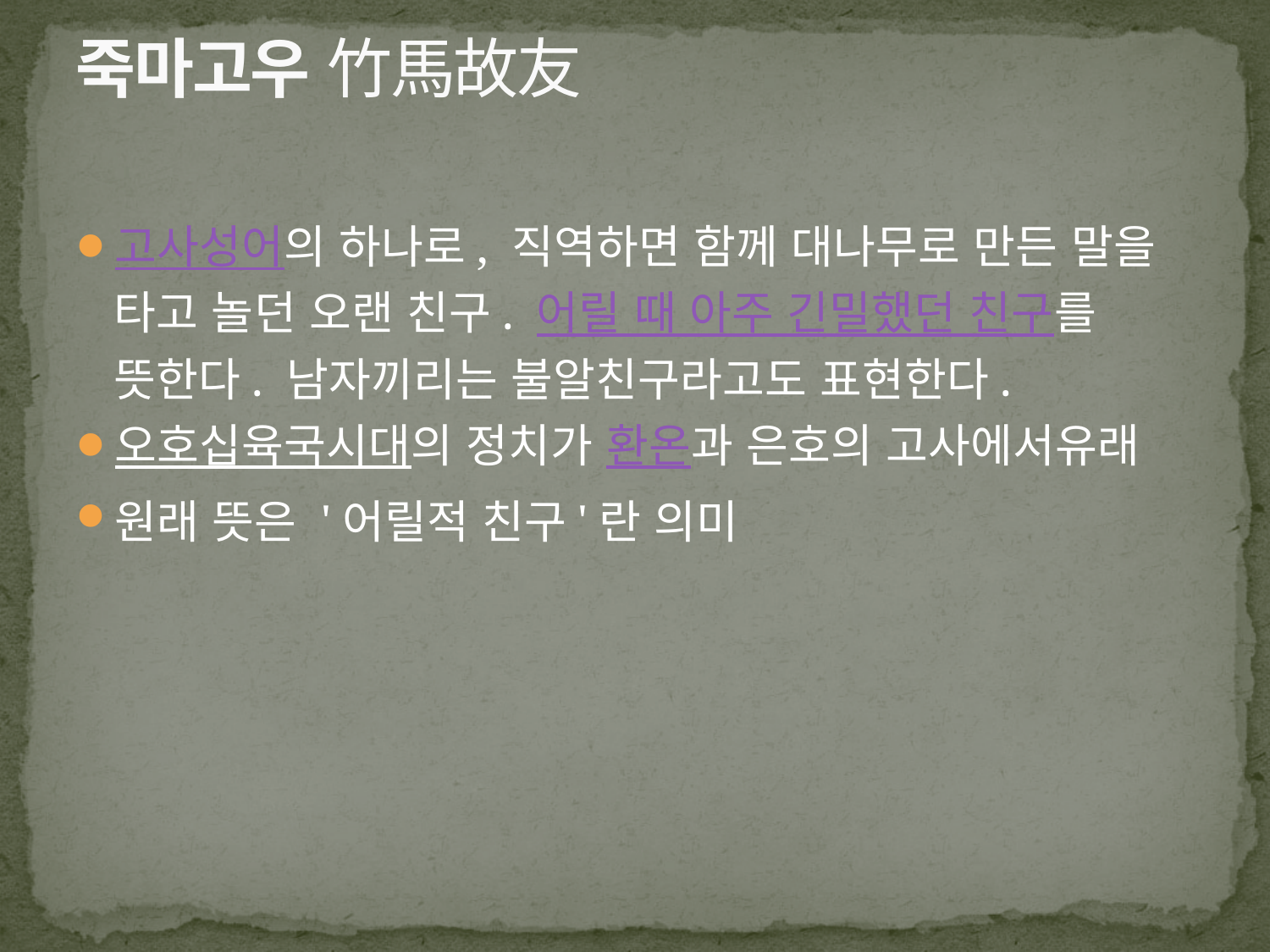

# 죽마고우 竹馬故友
고사성어의 하나로, 직역하면 함께 대나무로 만든 말을 타고 놀던 오랜 친구. 어릴 때 아주 긴밀했던 친구를 뜻한다. 남자끼리는 불알친구라고도 표현한다.
오호십육국시대의 정치가 환온과 은호의 고사에서유래
원래 뜻은 '어릴적 친구'란 의미